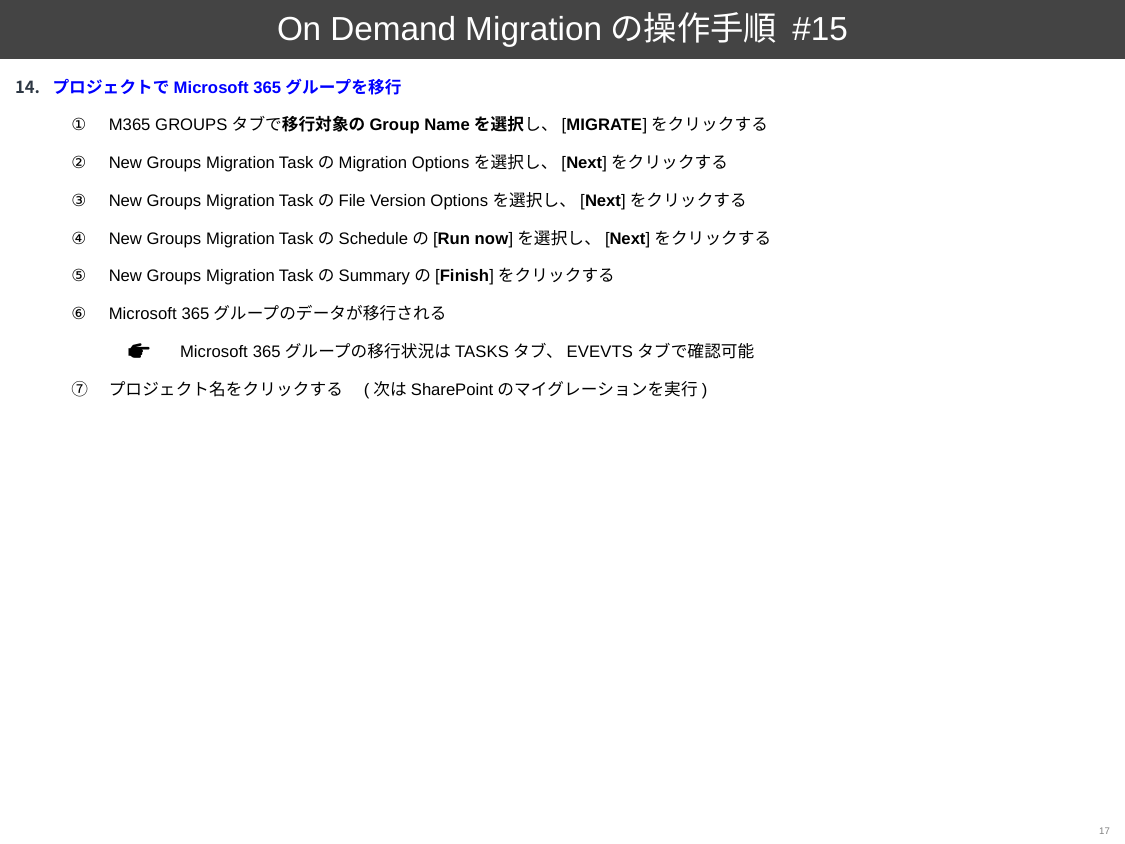

# On Demand Migrationの操作手順 #15
プロジェクトでMicrosoft 365グループを移行
M365 GROUPSタブで移行対象のGroup Nameを選択し、[MIGRATE]をクリックする
New Groups Migration TaskのMigration Optionsを選択し、[Next]をクリックする
New Groups Migration TaskのFile Version Optionsを選択し、[Next]をクリックする
New Groups Migration TaskのScheduleの[Run now]を選択し、[Next]をクリックする
New Groups Migration TaskのSummaryの[Finish]をクリックする
Microsoft 365グループのデータが移行される
　 Microsoft 365グループの移行状況はTASKSタブ、EVEVTSタブで確認可能
プロジェクト名をクリックする　(次はSharePointのマイグレーションを実行)